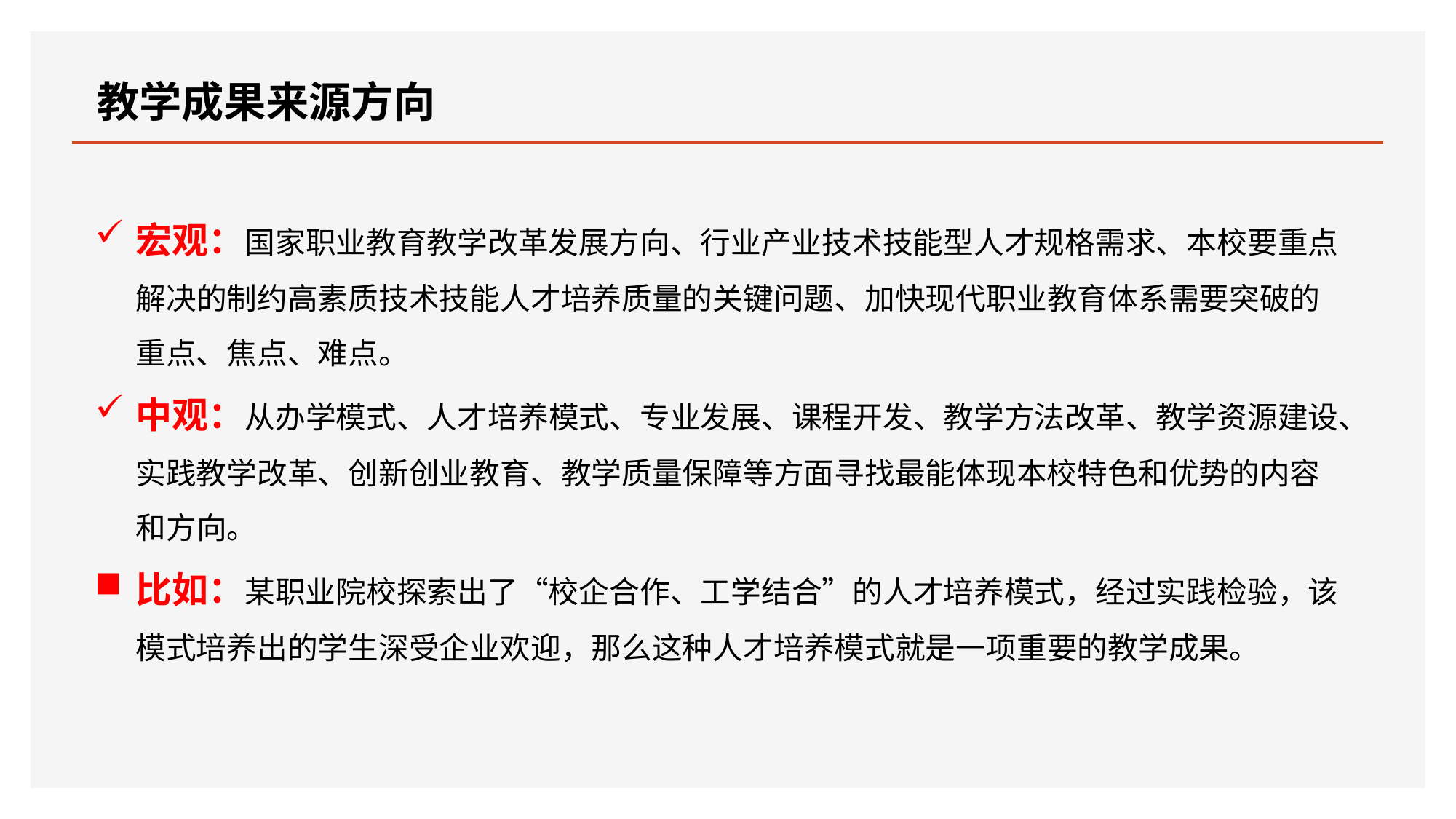

教学成果来源方向
宏观：国家职业教育教学改革发展方向、行业产业技术技能型人才规格需求、本校要重点解决的制约高素质技术技能人才培养质量的关键问题、加快现代职业教育体系需要突破的重点、焦点、难点。
中观：从办学模式、人才培养模式、专业发展、课程开发、教学方法改革、教学资源建设、实践教学改革、创新创业教育、教学质量保障等方面寻找最能体现本校特色和优势的内容和方向。
比如：某职业院校探索出了“校企合作、工学结合”的人才培养模式，经过实践检验，该模式培养出的学生深受企业欢迎，那么这种人才培养模式就是一项重要的教学成果。